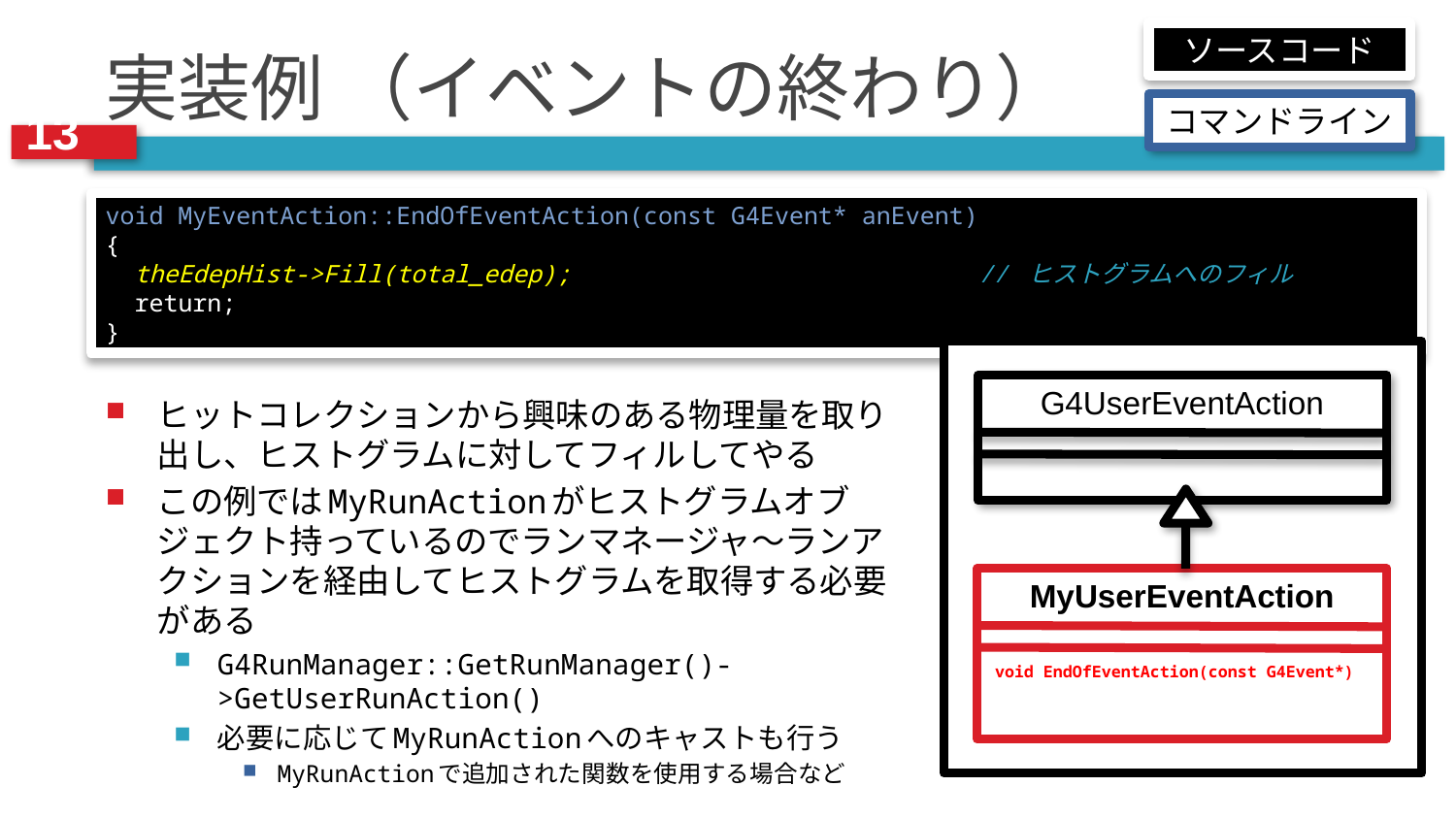

Geant4 Tutorial @ Japan 2007 - Histograming and Analysis using ROOT
# 実装例 （イベントの終わり）
ソースコード
コマンドライン
void MyEventAction::EndOfEventAction(const G4Event* anEvent)
{
  theEdepHist->Fill(total_edep);			// ヒストグラムへのフィル
  return;
}

G4UserEventAction

MyUserEventAction
void EndOfEventAction(const G4Event*)
ヒットコレクションから興味のある物理量を取り出し、ヒストグラムに対してフィルしてやる
この例ではMyRunActionがヒストグラムオブジェクト持っているのでランマネージャ～ランアクションを経由してヒストグラムを取得する必要がある
G4RunManager::GetRunManager()->GetUserRunAction()
必要に応じてMyRunActionへのキャストも行う
MyRunActionで追加された関数を使用する場合など
平成19年10月18日(木)